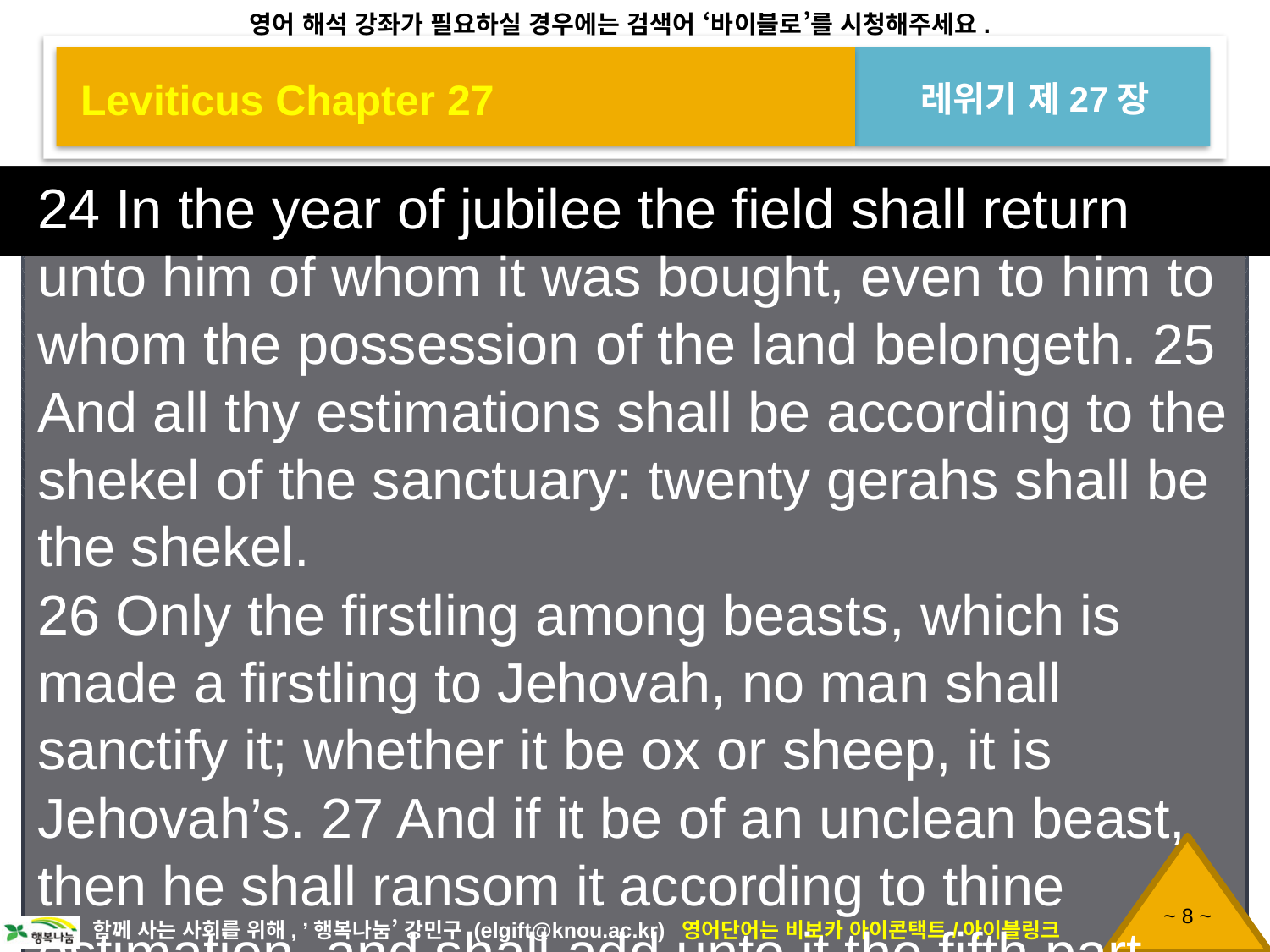

Leviticus Chapter 27
레위기 제27장
24 In the year of jubilee the field shall return unto him of whom it was bought, even to him to whom the possession of the land belongeth. 25 And all thy estimations shall be according to the shekel of the sanctuary: twenty gerahs shall be the shekel.
26 Only the firstling among beasts, which is made a firstling to Jehovah, no man shall sanctify it; whether it be ox or sheep, it is Jehovah’s. 27 And if it be of an unclean beast, then he shall ransom it according to thine estimation, and shall add unto it the fifth part thereof: or if it be not redeemed, then